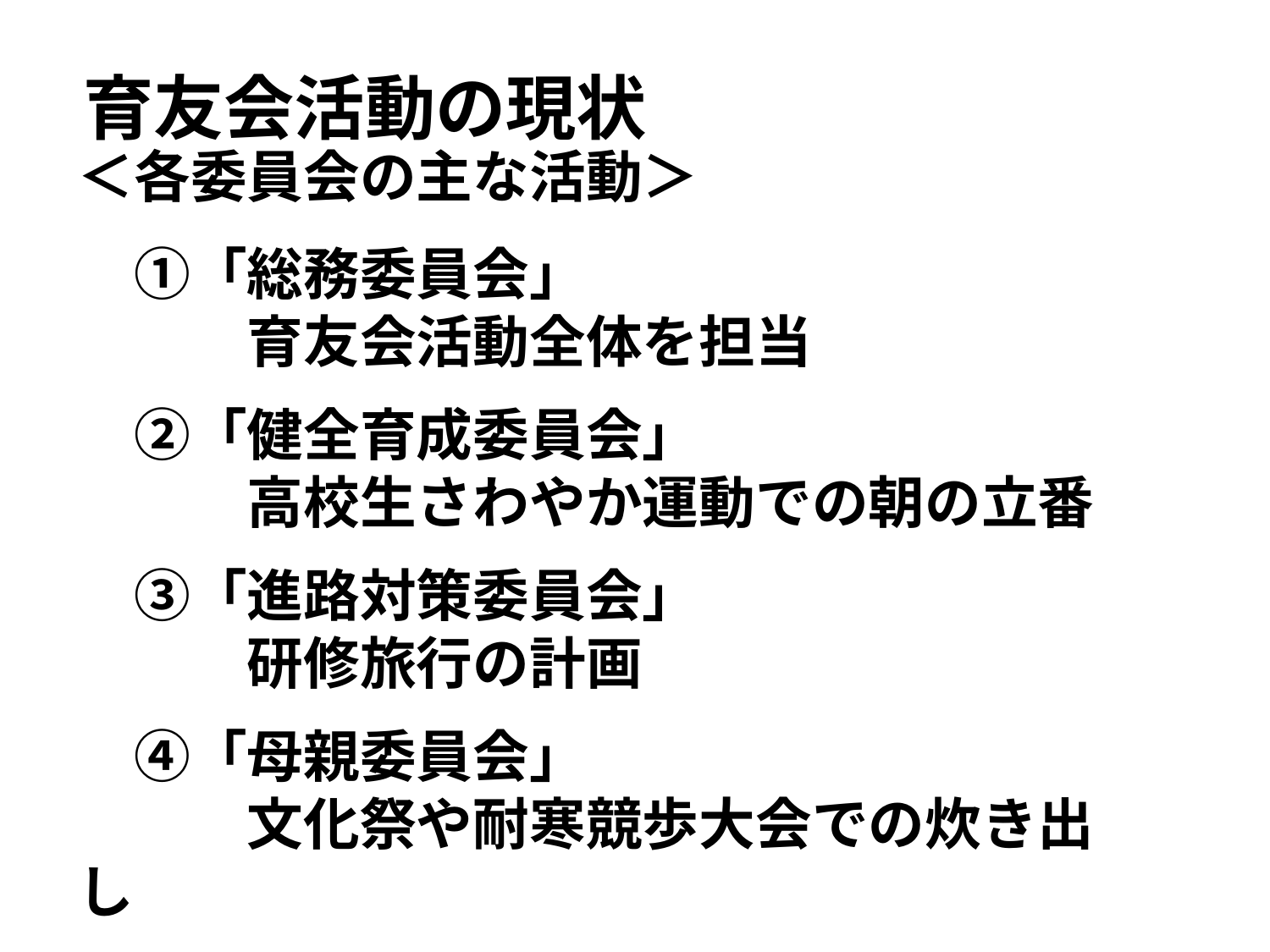

# 育友会活動の現状
＜各委員会の主な活動＞

　①「総務委員会」
　　　育友会活動全体を担当

　②「健全育成委員会」
　　　高校生さわやか運動での朝の立番

　③「進路対策委員会」
　　　研修旅行の計画

　④「母親委員会」
　　　文化祭や耐寒競歩大会での炊き出し